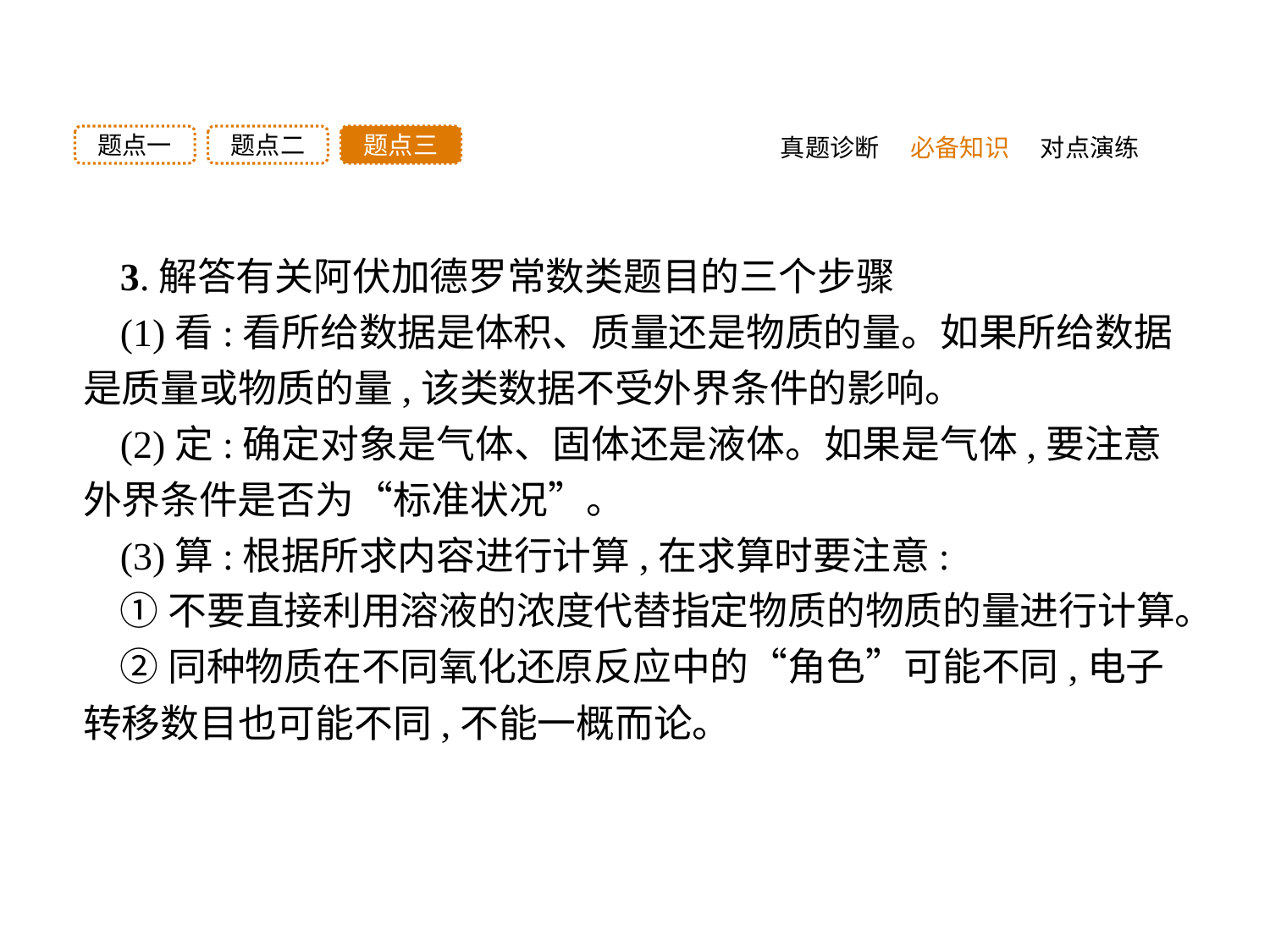

题点三
题点二
题点一
真题诊断
必备知识
对点演练
3.解答有关阿伏加德罗常数类题目的三个步骤
(1)看:看所给数据是体积、质量还是物质的量。如果所给数据是质量或物质的量,该类数据不受外界条件的影响。
(2)定:确定对象是气体、固体还是液体。如果是气体,要注意外界条件是否为“标准状况”。
(3)算:根据所求内容进行计算,在求算时要注意:
①不要直接利用溶液的浓度代替指定物质的物质的量进行计算。
②同种物质在不同氧化还原反应中的“角色”可能不同,电子转移数目也可能不同,不能一概而论。